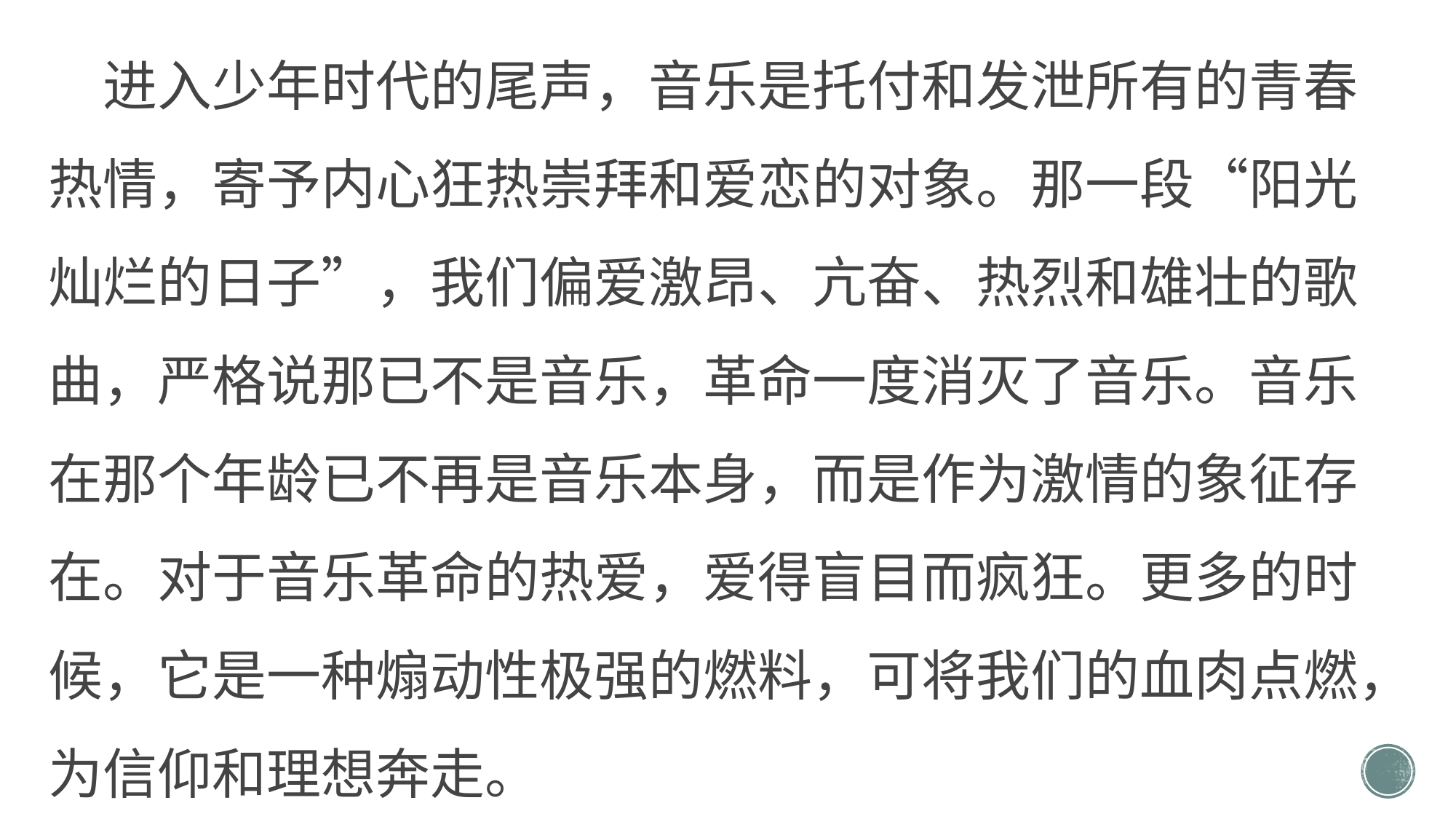

进入少年时代的尾声，音乐是托付和发泄所有的青春热情，寄予内心狂热崇拜和爱恋的对象。那一段“阳光灿烂的日子”，我们偏爱激昂、亢奋、热烈和雄壮的歌曲，严格说那已不是音乐，革命一度消灭了音乐。音乐在那个年龄已不再是音乐本身，而是作为激情的象征存在。对于音乐革命的热爱，爱得盲目而疯狂。更多的时候，它是一种煽动性极强的燃料，可将我们的血肉点燃，为信仰和理想奔走。